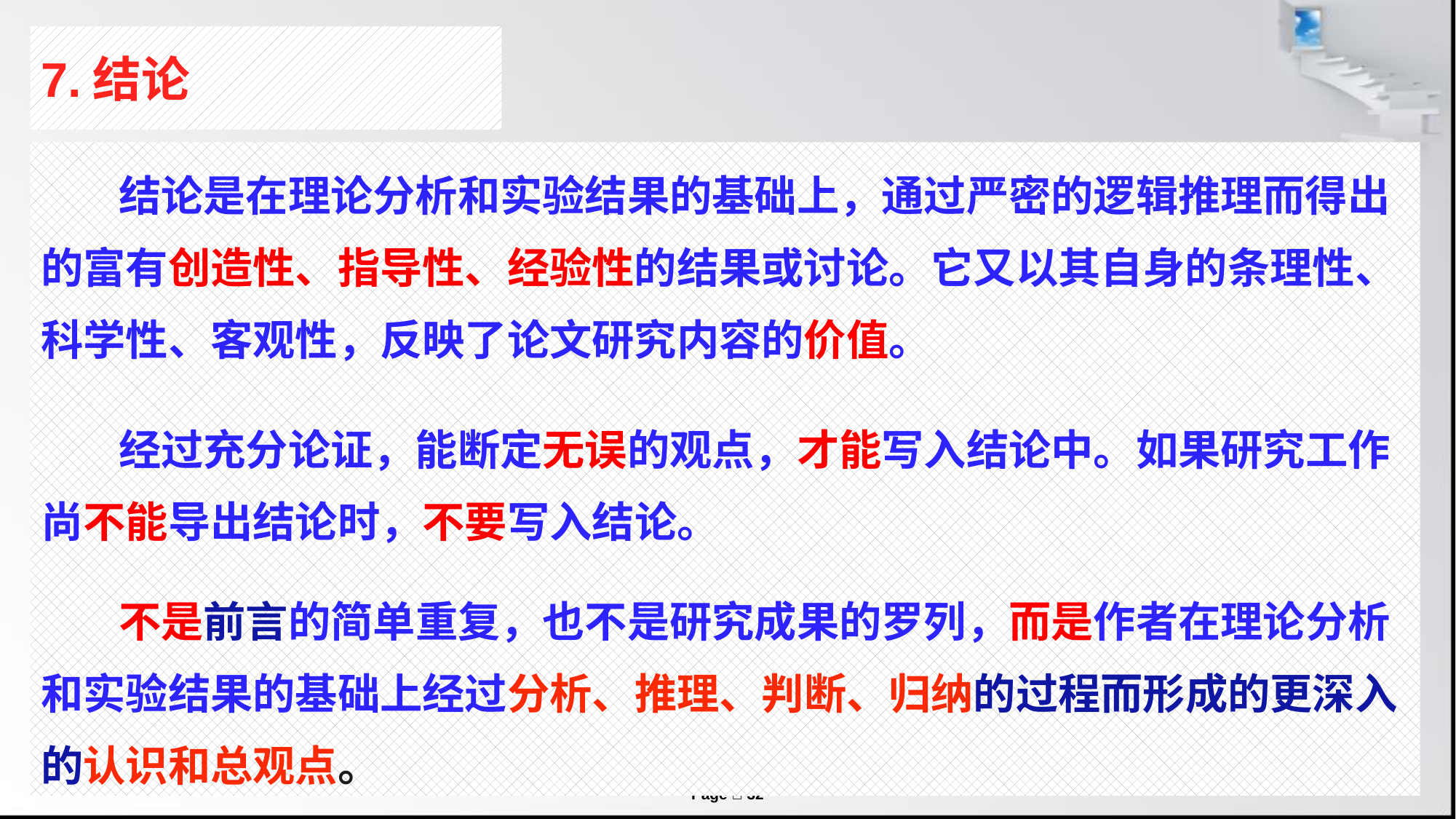

# 7.结论
       结论是在理论分析和实验结果的基础上，通过严密的逻辑推理而得出的富有创造性、指导性、经验性的结果或讨论。它又以其自身的条理性、科学性、客观性，反映了论文研究内容的价值。
       经过充分论证，能断定无误的观点，才能写入结论中。如果研究工作尚不能导出结论时，不要写入结论。
       不是前言的简单重复，也不是研究成果的罗列，而是作者在理论分析和实验结果的基础上经过分析、推理、判断、归纳的过程而形成的更深入的认识和总观点。